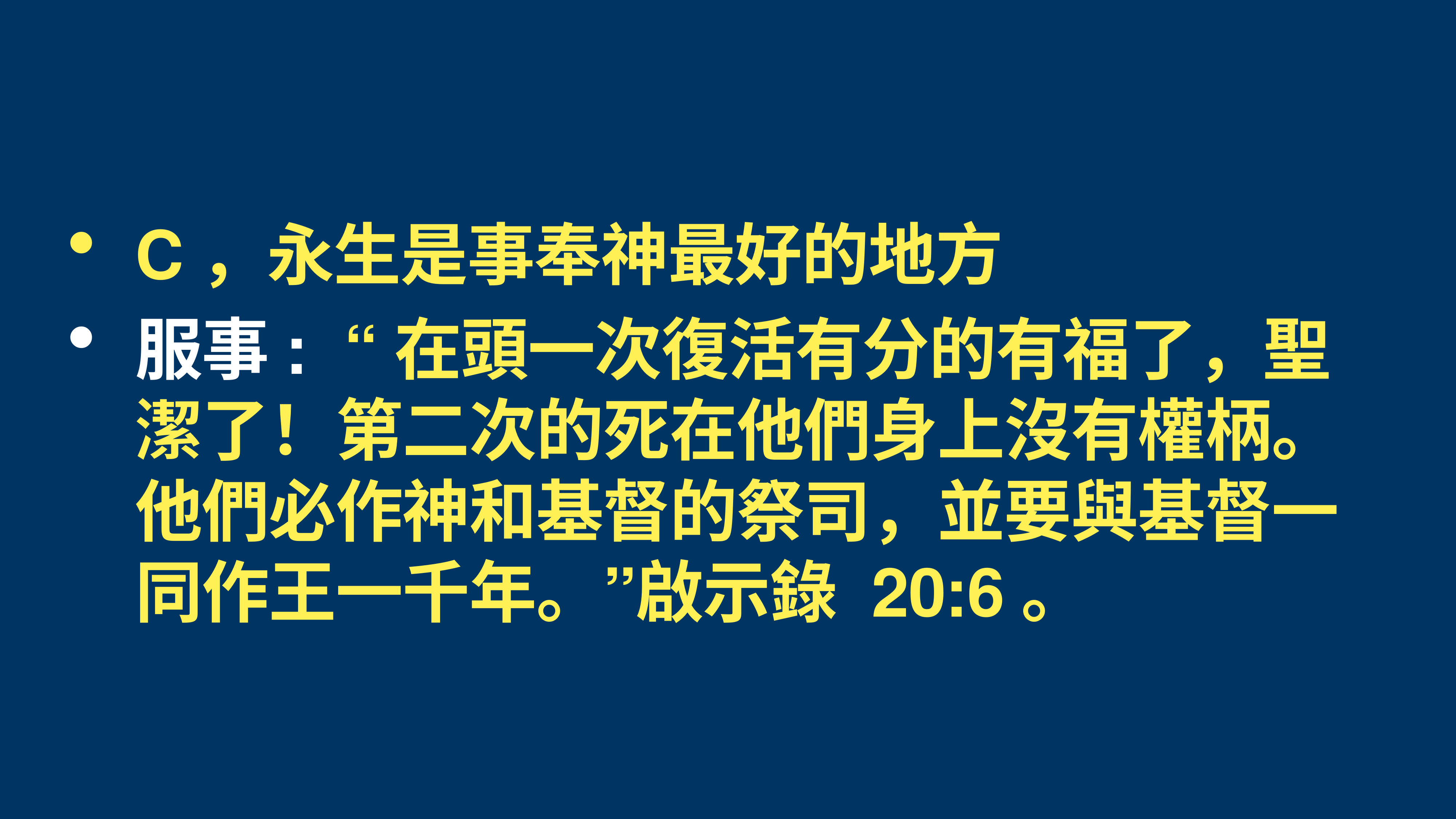

C，永生是事奉神最好的地方
服事:  “在頭一次復活有分的有福了，聖潔了！第二次的死在他們身上沒有權柄。他們必作神和基督的祭司，並要與基督一同作王一千年。”啟示錄 20:6。